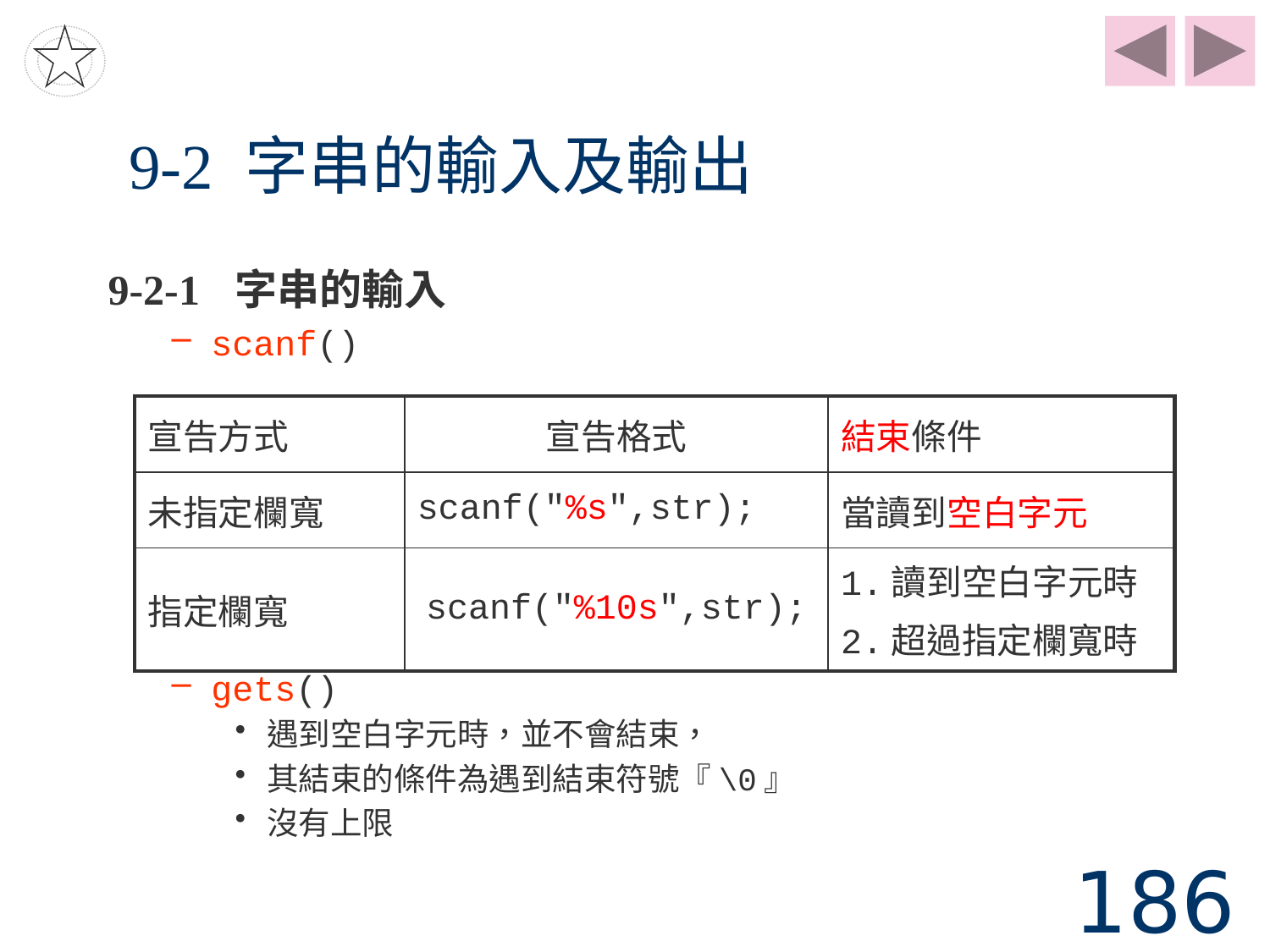

# 9-2 字串的輸入及輸出
9-2-1 字串的輸入
scanf()

gets()
遇到空白字元時，並不會結束，
其結束的條件為遇到結束符號『\0』
沒有上限
| 宣告方式 | 宣告格式 | 結束條件 |
| --- | --- | --- |
| 未指定欄寬 | scanf("%s",str); | 當讀到空白字元 |
| 指定欄寬 | scanf("%10s",str); | 1.讀到空白字元時 2.超過指定欄寬時 |
186